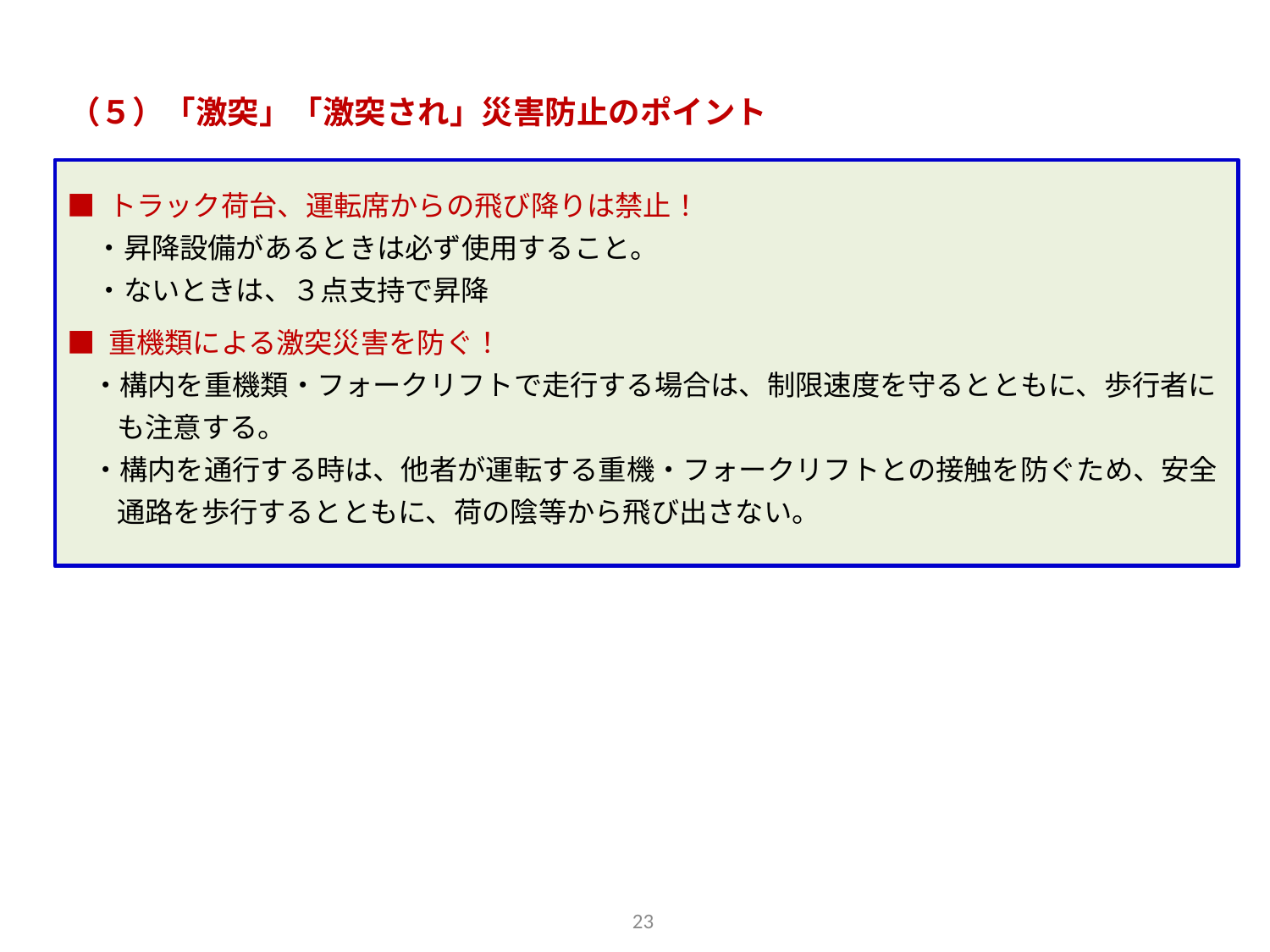

（５）「激突」「激突され」災害防止のポイント
■ トラック荷台、運転席からの飛び降りは禁止！
　・昇降設備があるときは必ず使用すること。
　・ないときは、３点支持で昇降
■ 重機類による激突災害を防ぐ！
・構内を重機類・フォークリフトで走行する場合は、制限速度を守るとともに、歩行者にも注意する。
・構内を通行する時は、他者が運転する重機・フォークリフトとの接触を防ぐため、安全通路を歩行するとともに、荷の陰等から飛び出さない。

　製造業の労働災害を踏まえ、次の安全のポイントを実施しましょう。
23